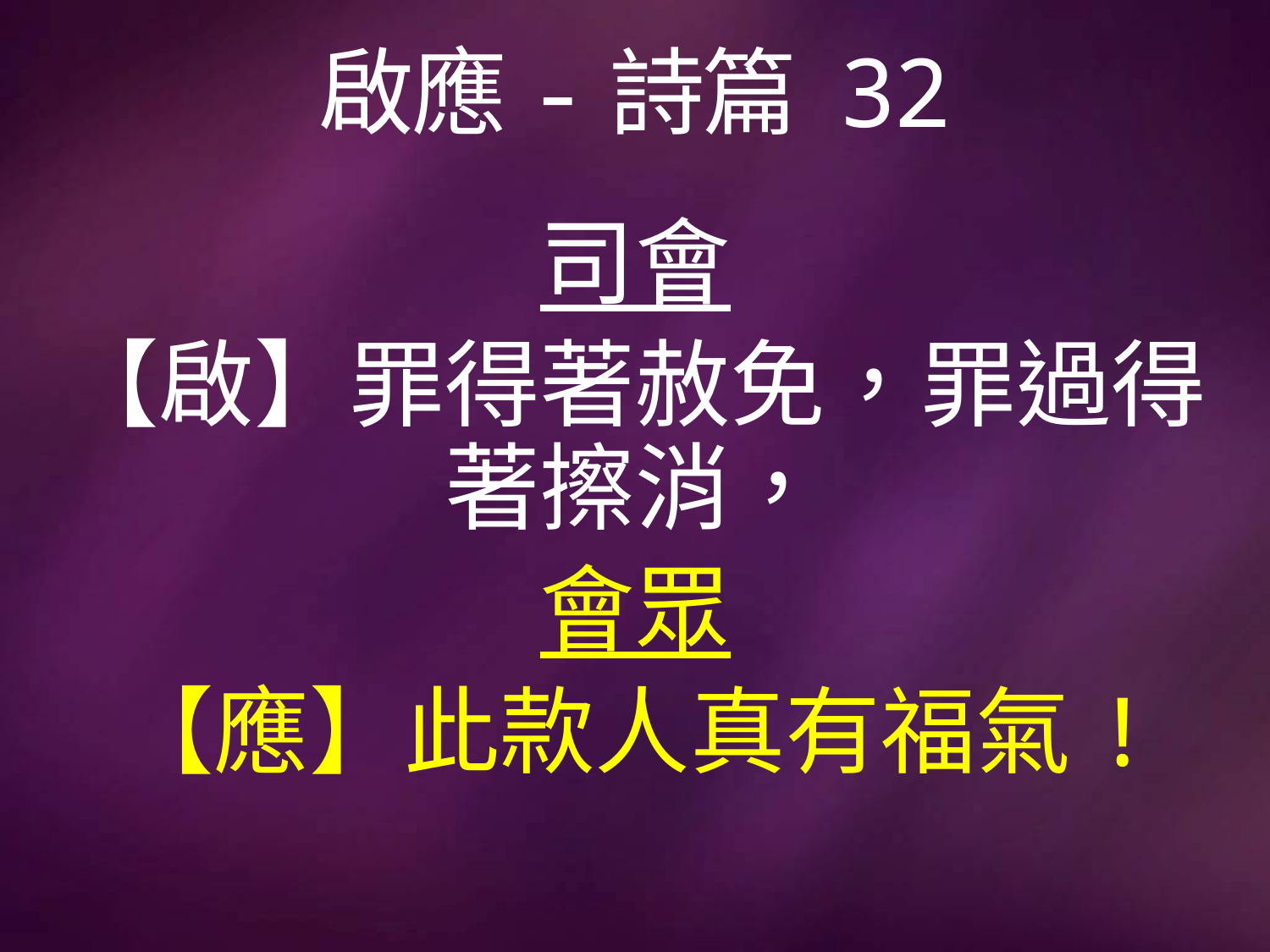

# 啟應-詩篇 32
司會
【啟】罪得著赦免，罪過得著擦消，
會眾
【應】此款人真有福氣!